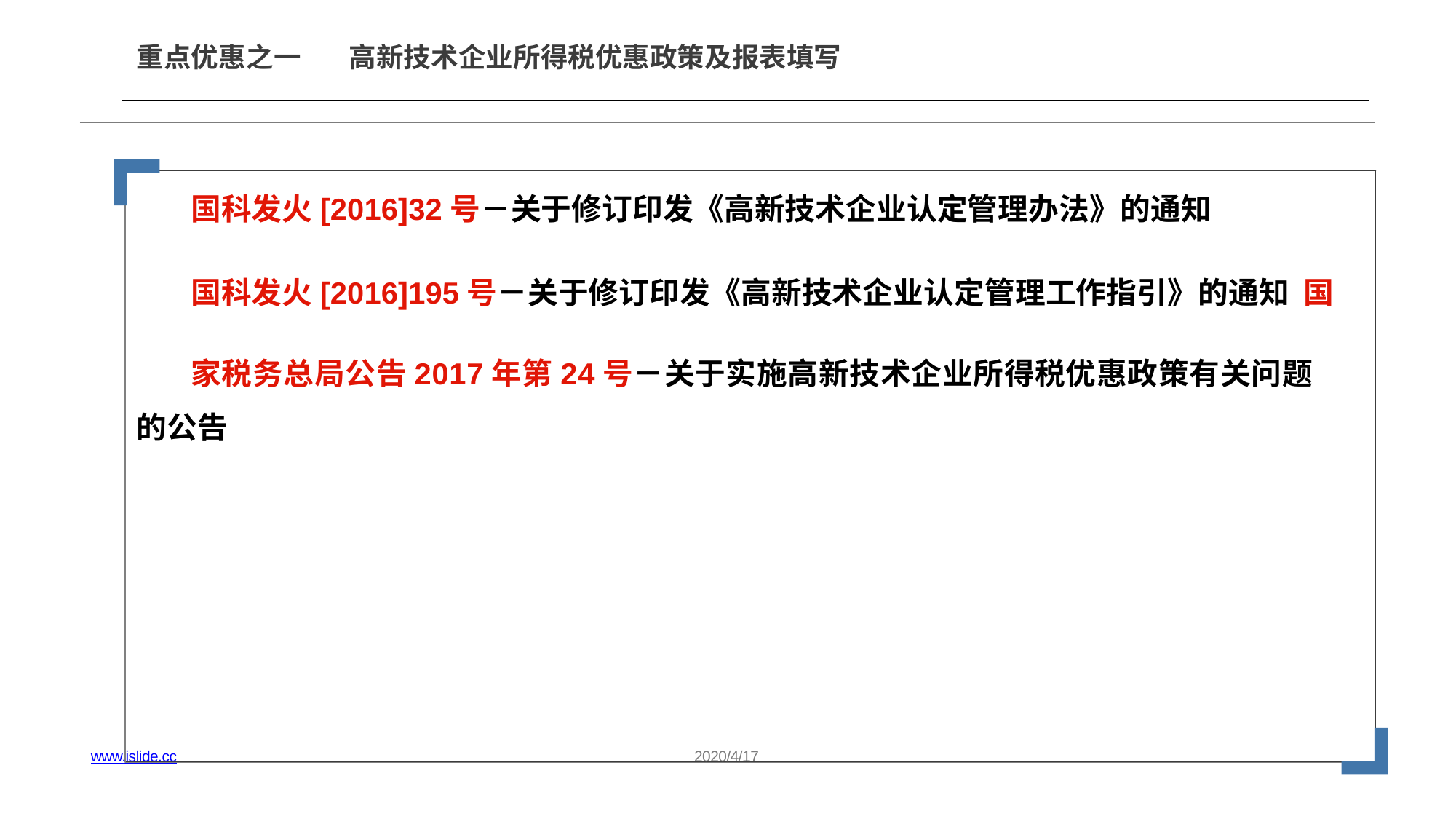

# 重点优惠之一
高新技术企业所得税优惠政策及报表填写

国科发火[2016]32号－关于修订印发《高新技术企业认定管理办法》的通知
国科发火[2016]195号－关于修订印发《高新技术企业认定管理工作指引》的通知  国家税务总局公告2017年第24号－关于实施高新技术企业所得税优惠政策有关问题
的公告

www.islide.cc
2020/4/17